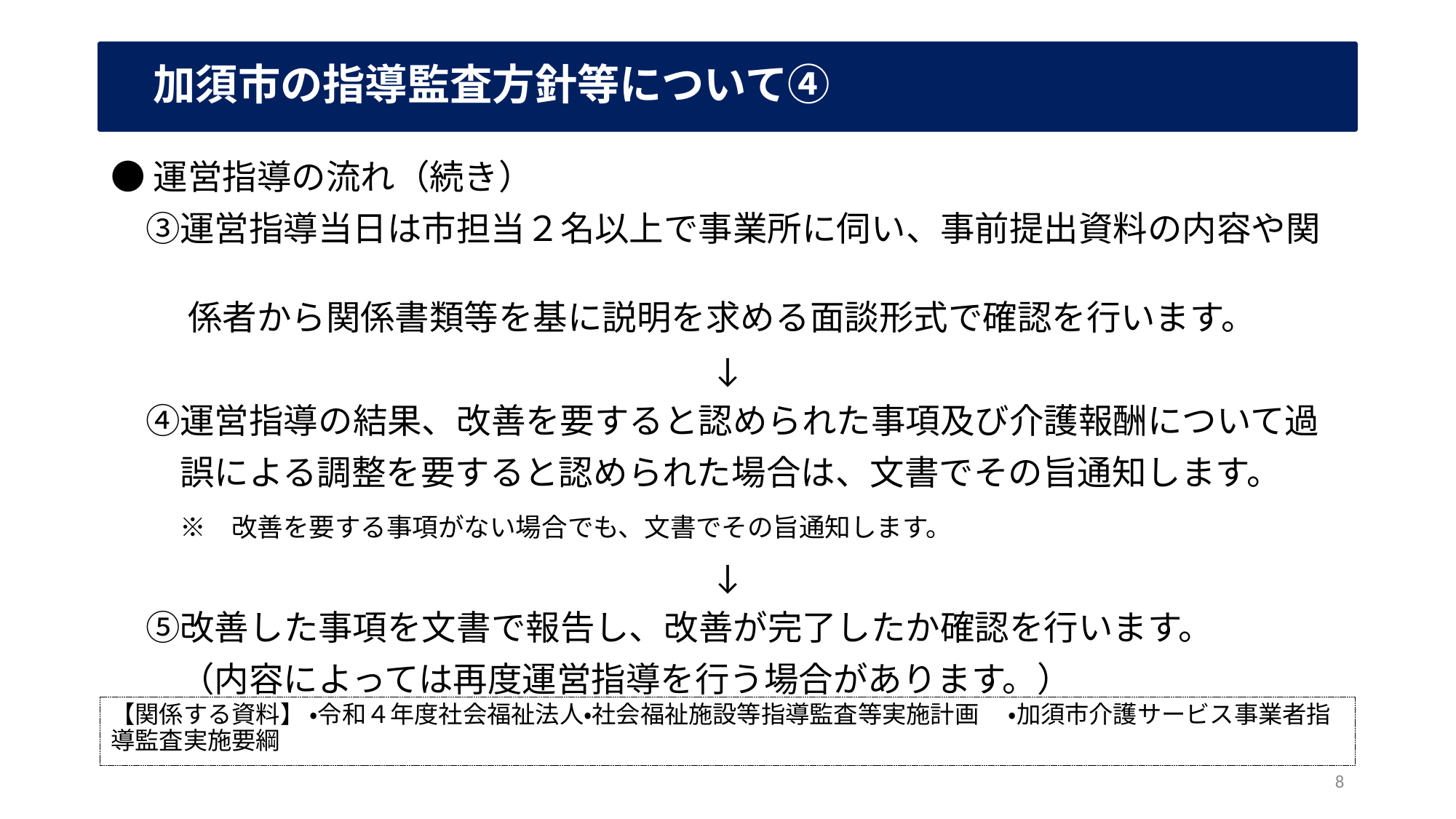

# 加須市の指導監査方針等について④
●運営指導の流れ（続き）
　③運営指導当日は市担当２名以上で事業所に伺い、事前提出資料の内容や関
　　 係者から関係書類等を基に説明を求める面談形式で確認を行います。
↓
　④運営指導の結果、改善を要すると認められた事項及び介護報酬について過
　　誤による調整を要すると認められた場合は、文書でその旨通知します。
　　※　改善を要する事項がない場合でも、文書でその旨通知します。
↓
　⑤改善した事項を文書で報告し、改善が完了したか確認を行います。
　　（内容によっては再度運営指導を行う場合があります。）

【関係する資料】 ・令和４年度社会福祉法人・社会福祉施設等指導監査等実施計画　 ・加須市介護サービス事業者指導監査実施要綱
8